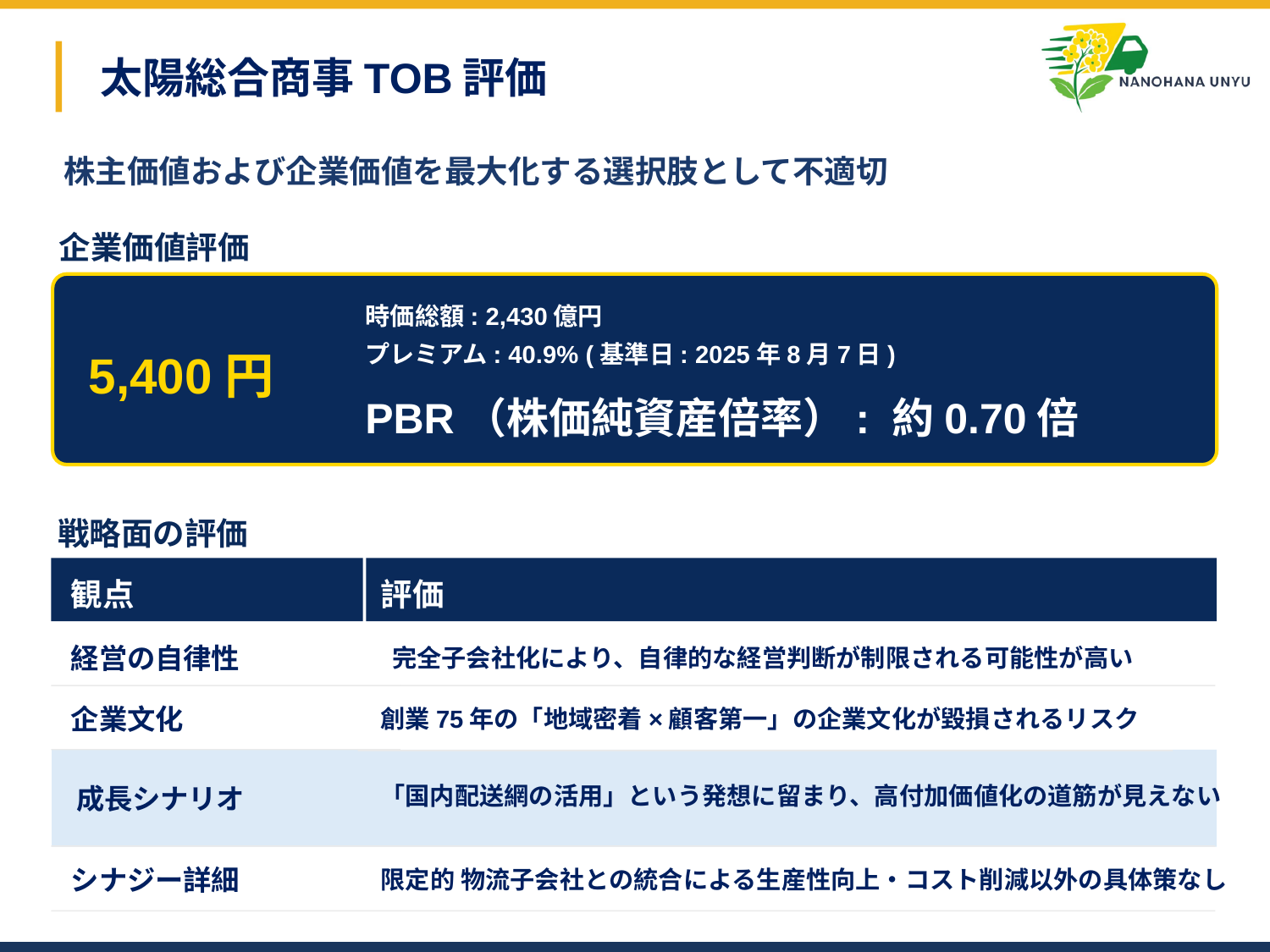

# 太陽総合商事TOB評価
株主価値および企業価値を最大化する選択肢として不適切
企業価値評価

時価総額: 2,430億円

5,400円
プレミアム: 40.9% (基準日: 2025年8月7日)
PBR（株価純資産倍率）: 約0.70倍
2
戦略面の評価

観点
評価
 完全子会社化により、自律的な経営判断が制限される可能性が高い
経営の自律性

創業75年の「地域密着×顧客第一」の企業文化が毀損されるリスク
企業文化

「国内配送網の活用」という発想に留まり、高付加価値化の道筋が見えない
成長シナリオ

限定的 物流子会社との統合による生産性向上・コスト削減以外の具体策なし
シナジー詳細